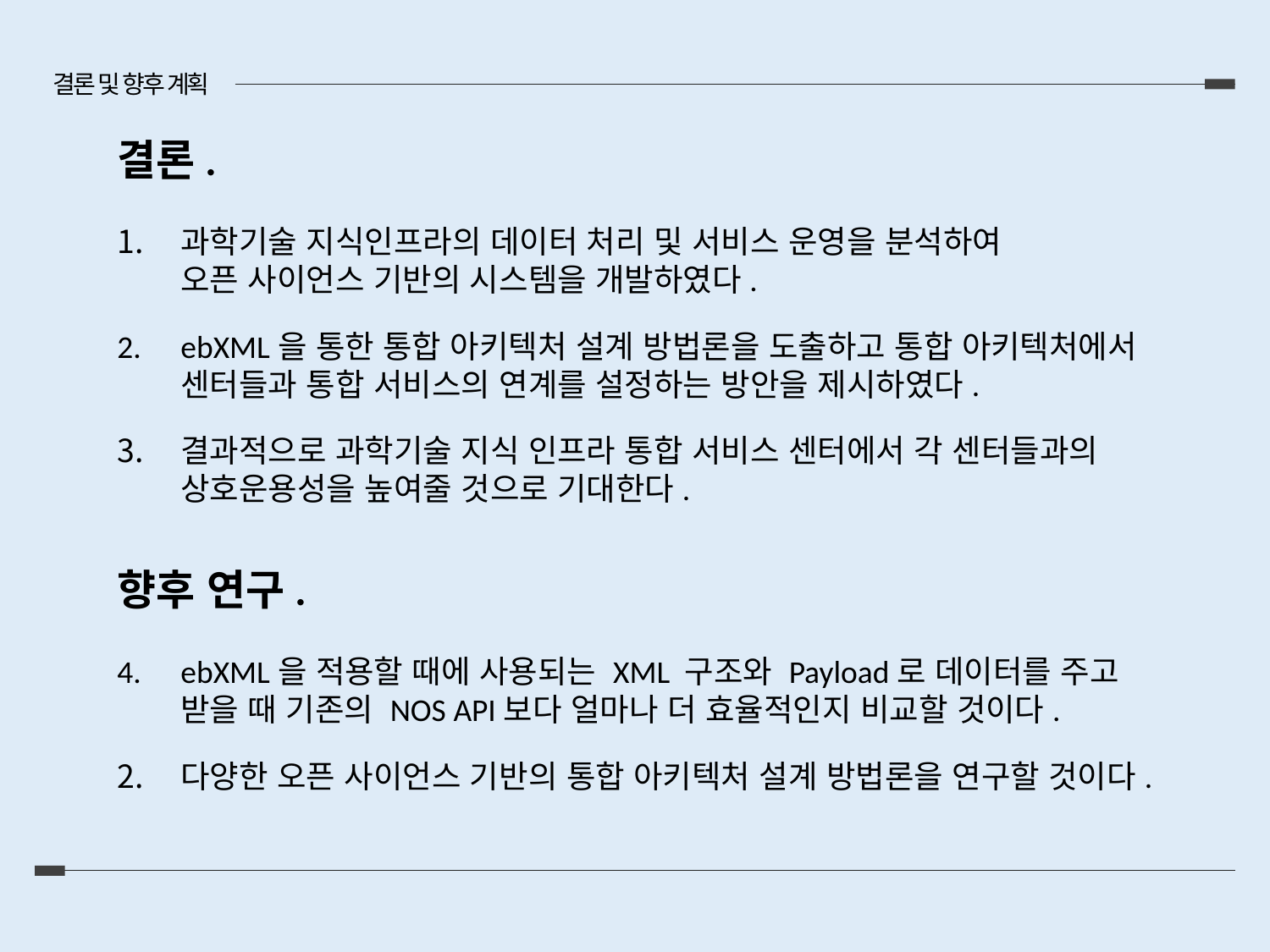

결론 및 향후 계획

결론.

과학기술 지식인프라의 데이터 처리 및 서비스 운영을 분석하여
오픈 사이언스 기반의 시스템을 개발하였다.

ebXML을 통한 통합 아키텍처 설계 방법론을 도출하고 통합 아키텍처에서
센터들과 통합 서비스의 연계를 설정하는 방안을 제시하였다.

결과적으로 과학기술 지식 인프라 통합 서비스 센터에서 각 센터들과의
상호운용성을 높여줄 것으로 기대한다.

향후 연구.

ebXML을 적용할 때에 사용되는 XML 구조와 Payload로 데이터를 주고
받을 때 기존의 NOS API보다 얼마나 더 효율적인지 비교할 것이다.

다양한 오픈 사이언스 기반의 통합 아키텍처 설계 방법론을 연구할 것이다.